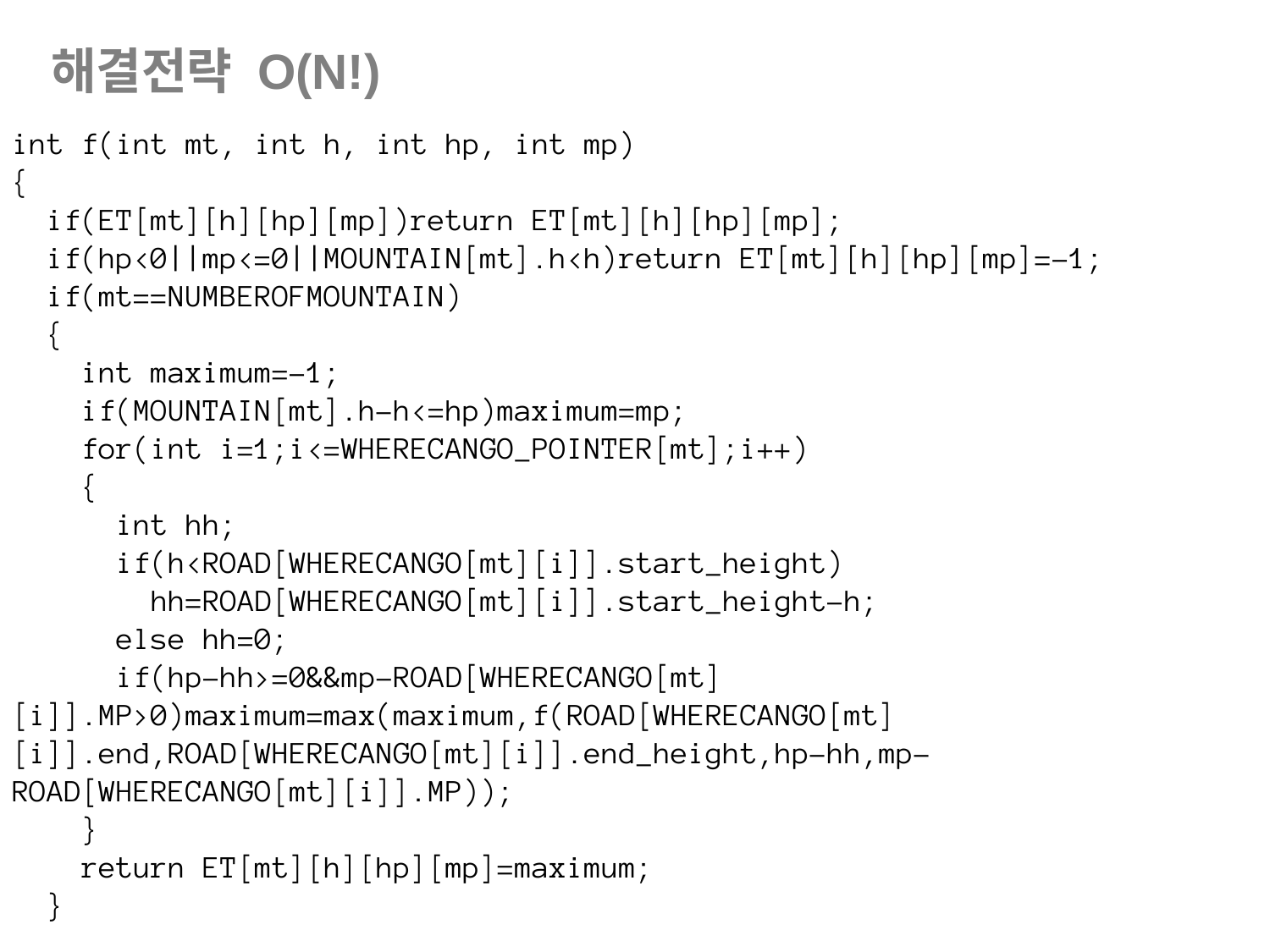

해결전략 O(N!)
int f(int mt, int h, int hp, int mp)
{
  if(ET[mt][h][hp][mp])return ET[mt][h][hp][mp];
  if(hp<0||mp<=0||MOUNTAIN[mt].h<h)return ET[mt][h][hp][mp]=-1;
  if(mt==NUMBEROFMOUNTAIN)
  {
    int maximum=-1;
    if(MOUNTAIN[mt].h-h<=hp)maximum=mp;
    for(int i=1;i<=WHERECANGO_POINTER[mt];i++)
    {
      int hh;
      if(h<ROAD[WHERECANGO[mt][i]].start_height)
        hh=ROAD[WHERECANGO[mt][i]].start_height-h;
      else hh=0;
      if(hp-hh>=0&&mp-ROAD[WHERECANGO[mt][i]].MP>0)maximum=max(maximum,f(ROAD[WHERECANGO[mt][i]].end,ROAD[WHERECANGO[mt][i]].end_height,hp-hh,mp-ROAD[WHERECANGO[mt][i]].MP));
    }
    return ET[mt][h][hp][mp]=maximum;
  }